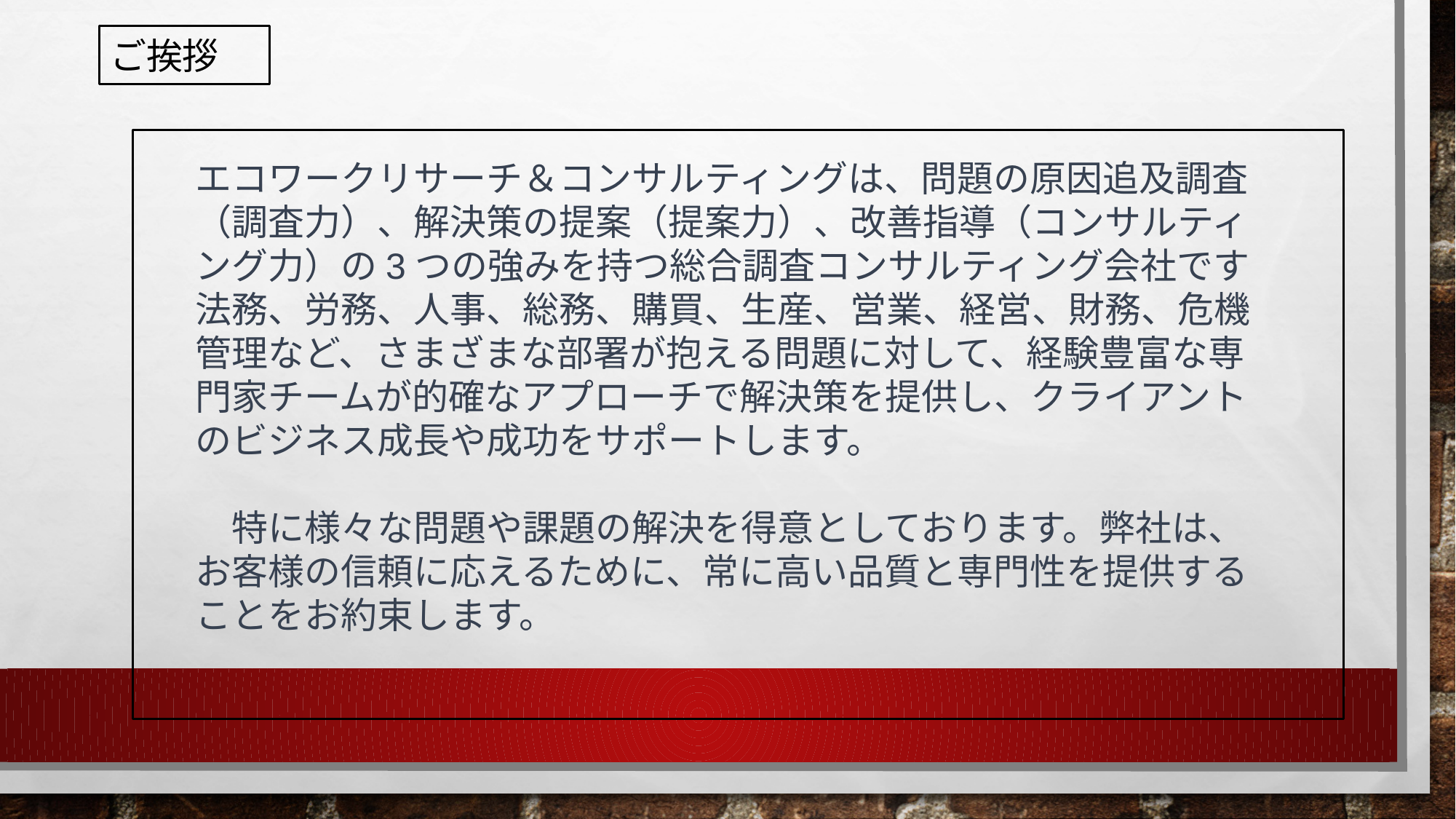

ご挨拶

エコワークリサーチ＆コンサルティングは、問題の原因追及調査（調査力）、解決策の提案（提案力）、改善指導（コンサルティング力）の3つの強みを持つ総合調査コンサルティング会社です法務、労務、人事、総務、購買、生産、営業、経営、財務、危機管理など、さまざまな部署が抱える問題に対して、経験豊富な専門家チームが的確なアプローチで解決策を提供し、クライアントのビジネス成長や成功をサポートします。

　特に様々な問題や課題の解決を得意としております。弊社は、お客様の信頼に応えるために、常に高い品質と専門性を提供することをお約束します。